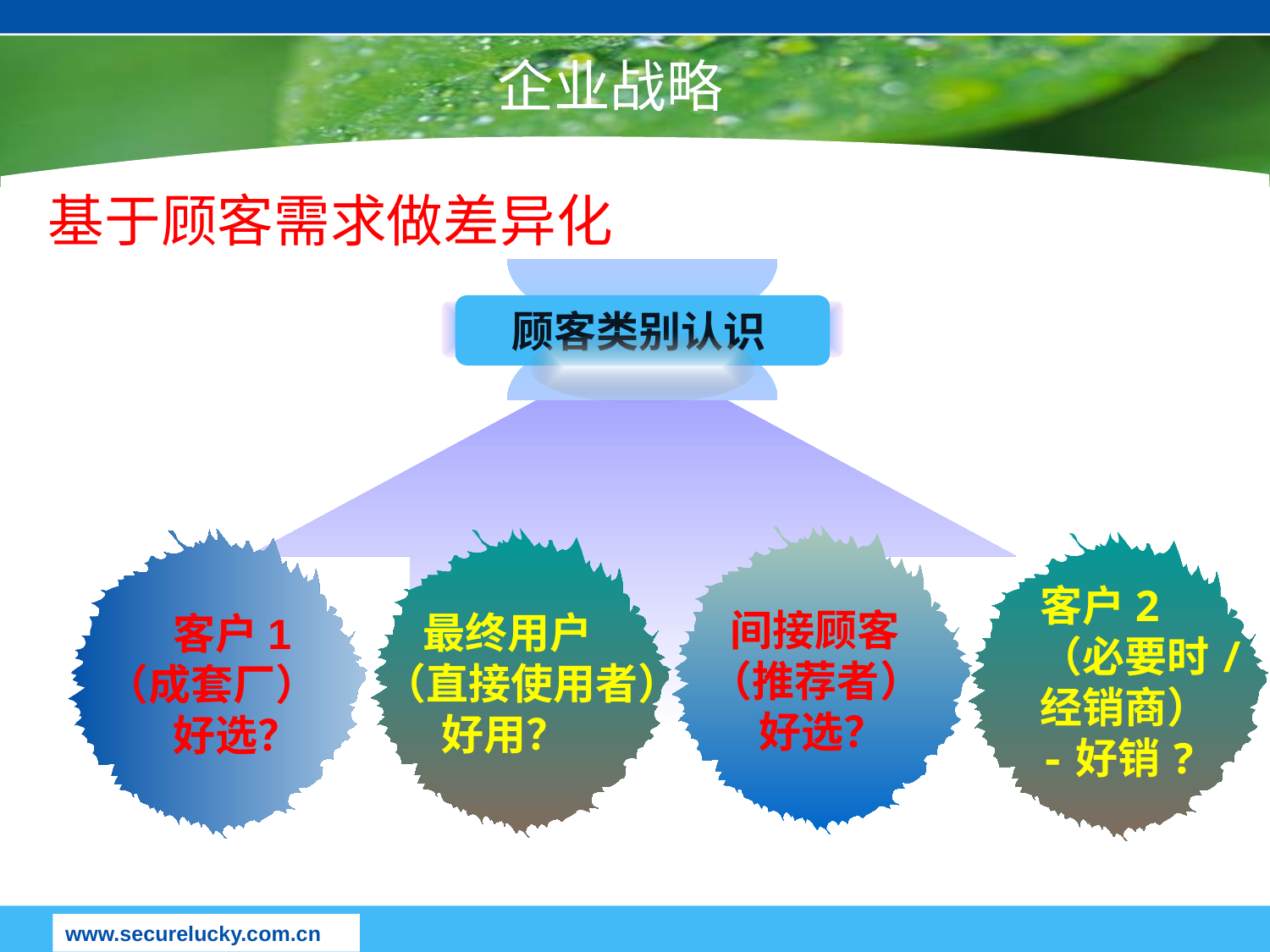

企业战略
基于顾客需求做差异化

顾客类别认识

客户2
（必要时/
经销商）
-好销?
   最终用户
（直接使用者）
     好用？
      客户1
（成套厂）
      好选？
 间接顾客
（推荐者）
    好选？

www.themegallery.com
www.securelucky.com.cn